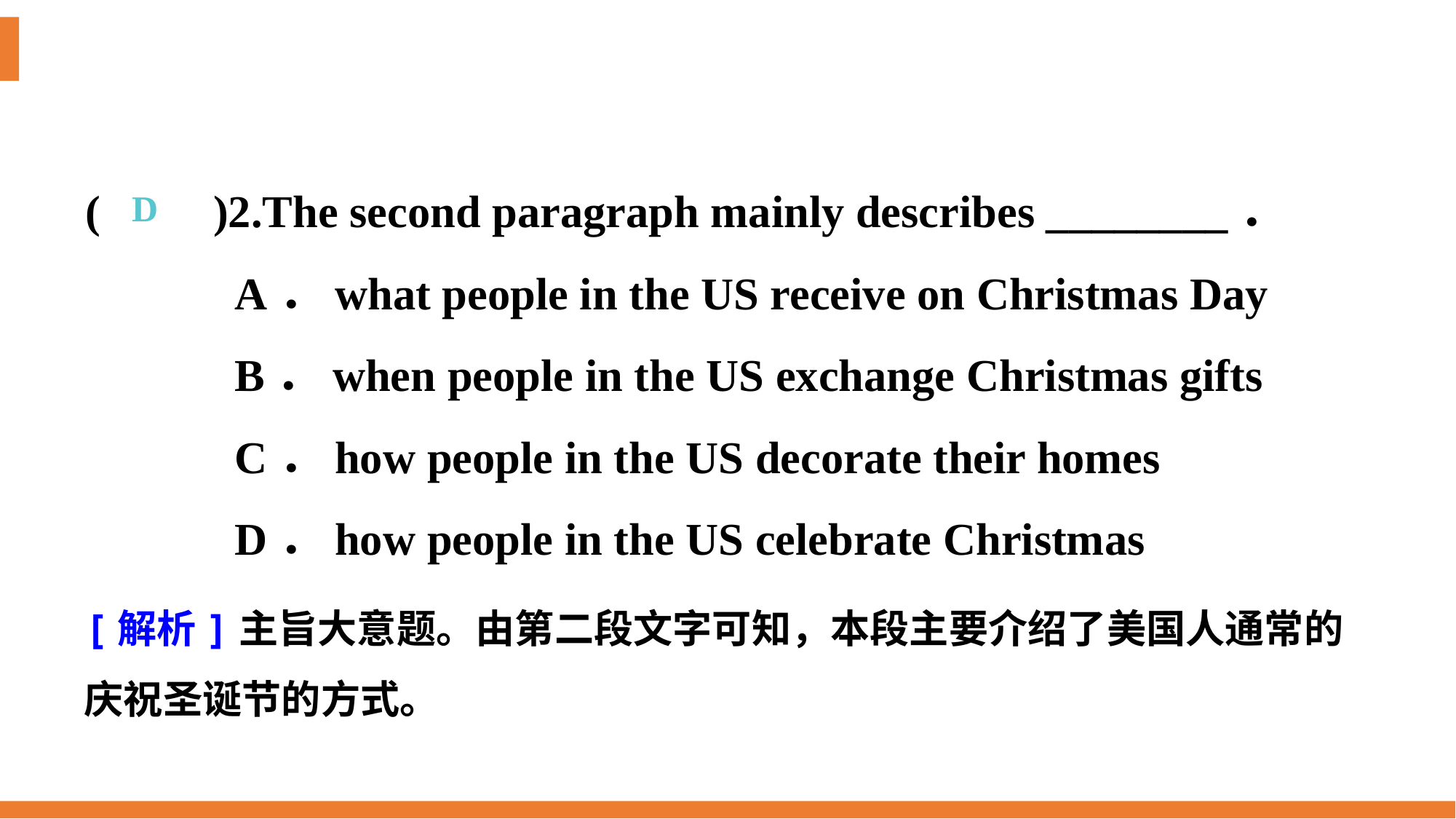

(　　)2.The second paragraph mainly describes ________．
A．what people in the US receive on Christmas Day
B．when people in the US exchange Christmas gifts
C．how people in the US decorate their homes
D．how people in the US celebrate Christmas
D
[解析]主旨大意题。由第二段文字可知，本段主要介绍了美国人通常的庆祝圣诞节的方式。